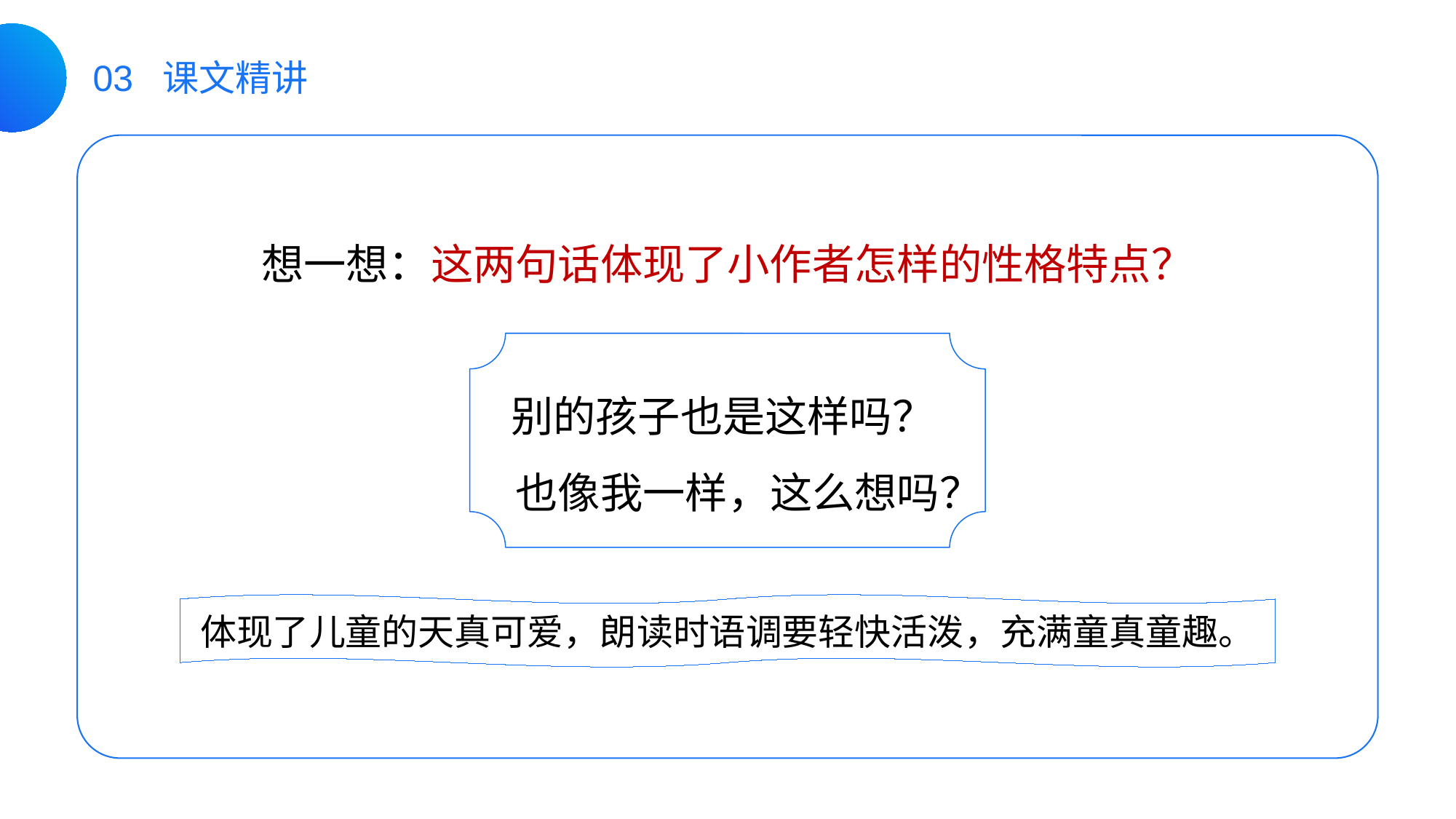

03  课文精讲

想一想：这两句话体现了小作者怎样的性格特点？
别的孩子也是这样吗？
也像我一样，这么想吗？
体现了儿童的天真可爱，朗读时语调要轻快活泼，充满童真童趣。